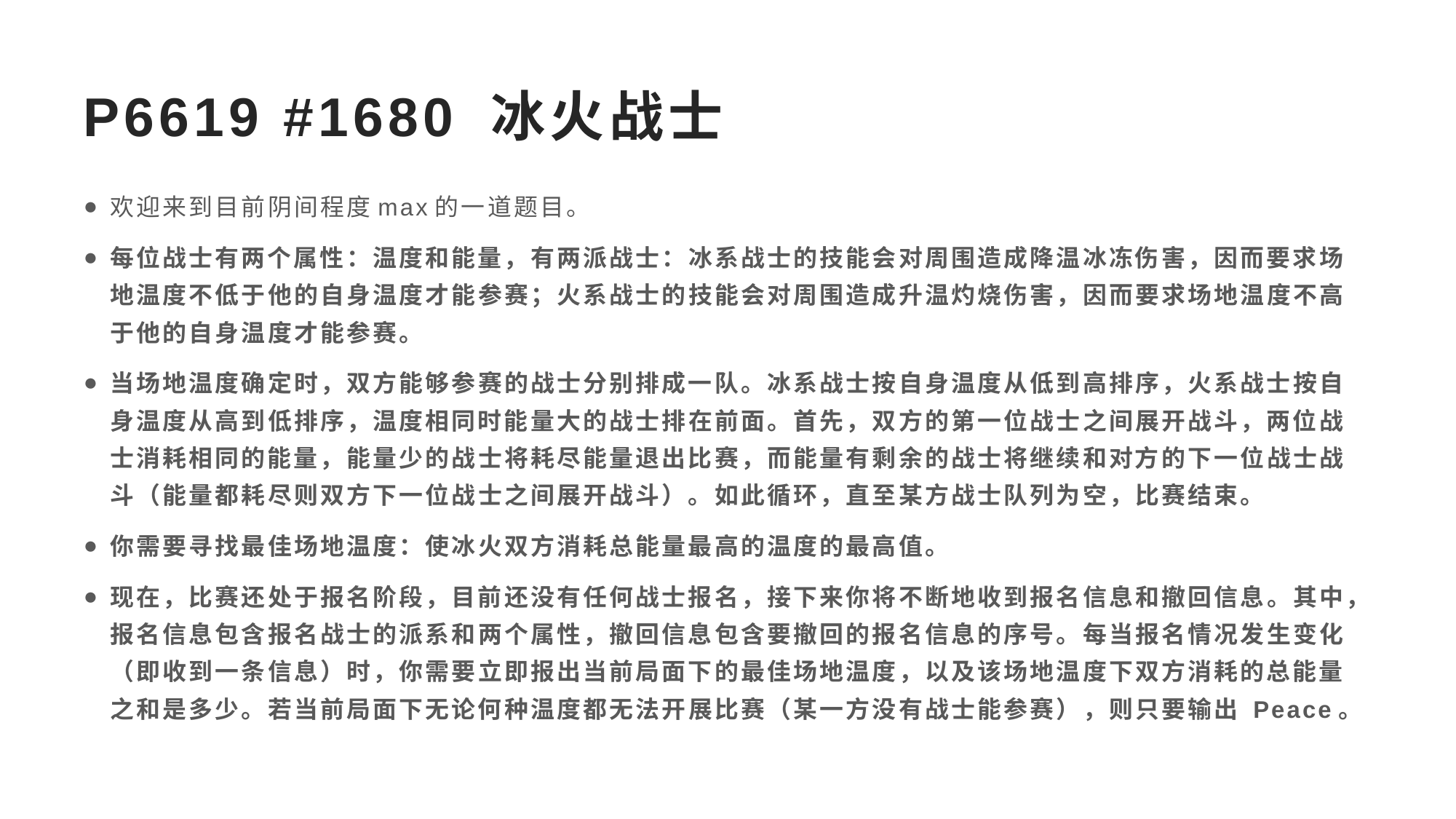

# P6619 #1680 冰火战士
欢迎来到目前阴间程度max的一道题目。
每位战士有两个属性：温度和能量，有两派战士：冰系战士的技能会对周围造成降温冰冻伤害，因而要求场地温度不低于他的自身温度才能参赛；火系战士的技能会对周围造成升温灼烧伤害，因而要求场地温度不高于他的自身温度才能参赛。
当场地温度确定时，双方能够参赛的战士分别排成一队。冰系战士按自身温度从低到高排序，火系战士按自身温度从高到低排序，温度相同时能量大的战士排在前面。首先，双方的第一位战士之间展开战斗，两位战士消耗相同的能量，能量少的战士将耗尽能量退出比赛，而能量有剩余的战士将继续和对方的下一位战士战斗（能量都耗尽则双方下一位战士之间展开战斗）。如此循环，直至某方战士队列为空，比赛结束。
你需要寻找最佳场地温度：使冰火双方消耗总能量最高的温度的最高值。
现在，比赛还处于报名阶段，目前还没有任何战士报名，接下来你将不断地收到报名信息和撤回信息。其中，报名信息包含报名战士的派系和两个属性，撤回信息包含要撤回的报名信息的序号。每当报名情况发生变化（即收到一条信息）时，你需要立即报出当前局面下的最佳场地温度，以及该场地温度下双方消耗的总能量之和是多少。若当前局面下无论何种温度都无法开展比赛（某一方没有战士能参赛），则只要输出 Peace。